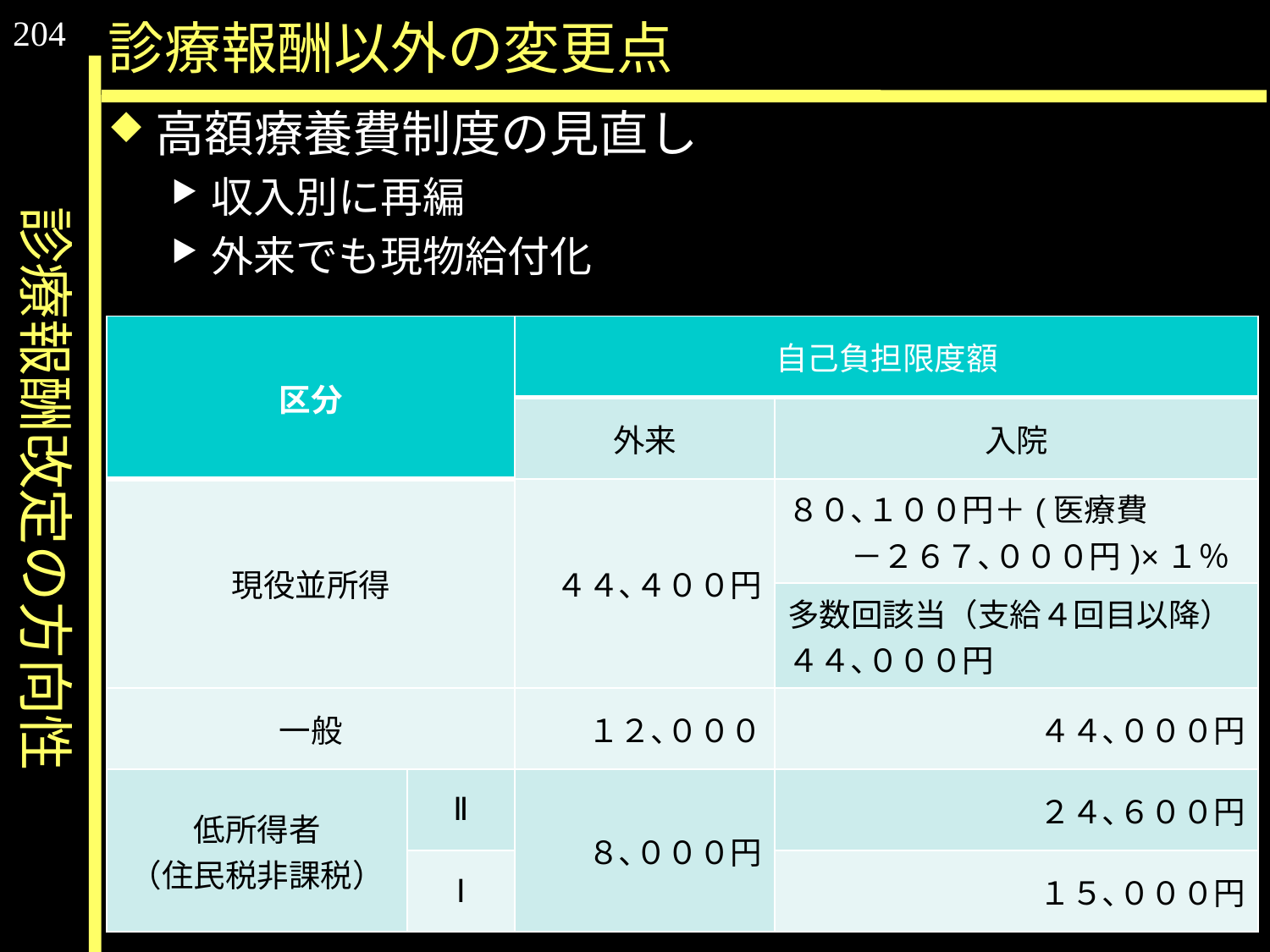

204
# 診療報酬以外の変更点

高額療養費制度の見直し
収入別に再編
外来でも現物給付化

診療報酬改定の方向性
| 区分 |  | 自己負担限度額 |  |
| --- | --- | --- | --- |
|  |  | 外来 | 入院 |
| 現役並所得 |  | ４４､４００円 | ８０､１００円＋(医療費 　　－２６７､０００円)×１％ |
|  |  |  | 多数回該当（支給４回目以降） ４４､０００円 |
| 一般 |  | １２､０００ | ４４､０００円 |
| 低所得者 （住民税非課税） | Ⅱ | ８､０００円 | ２４､６００円 |
|  | Ⅰ |  | １５､０００円 |